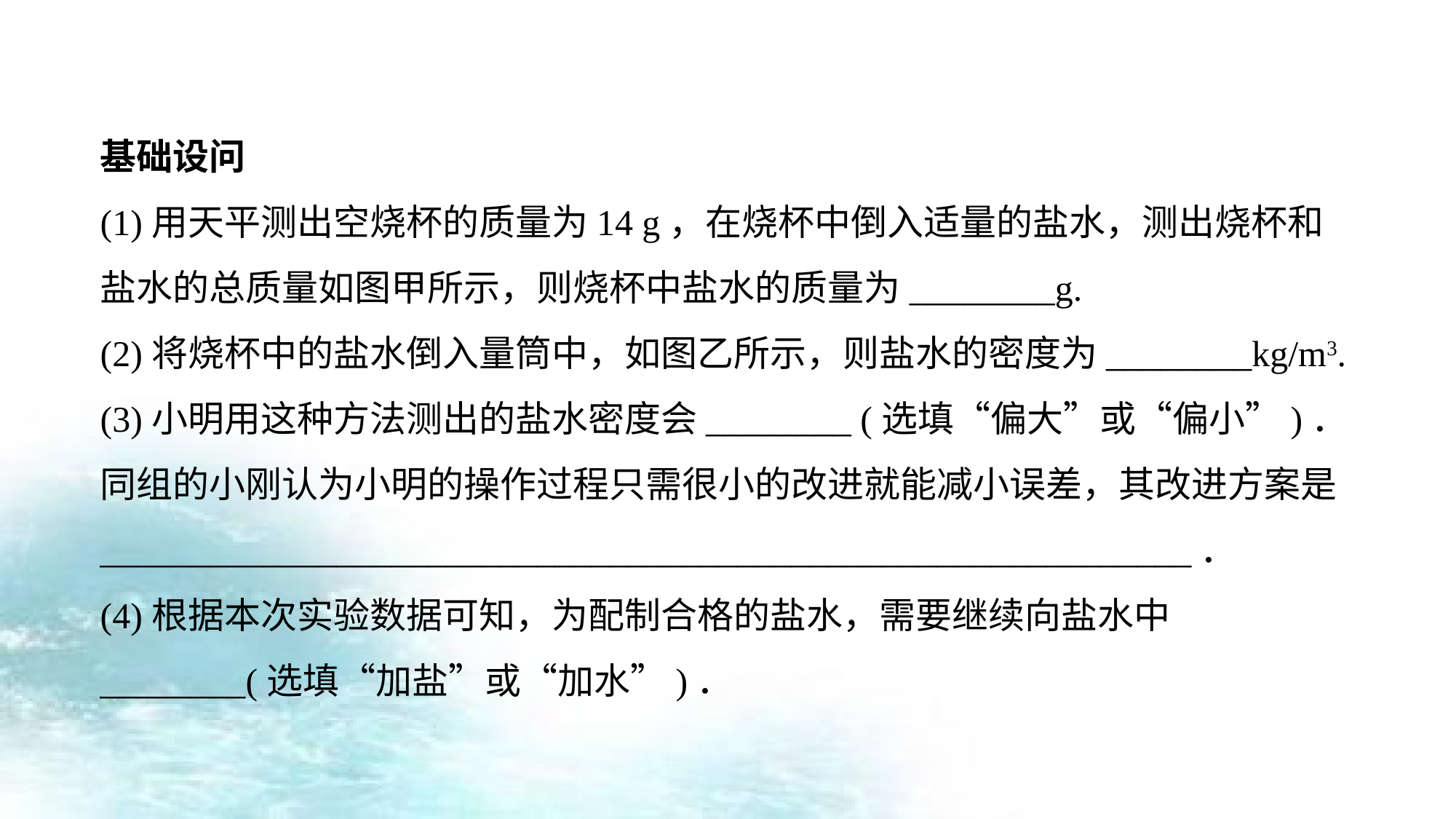

基础设问
(1)用天平测出空烧杯的质量为14 g，在烧杯中倒入适量的盐水，测出烧杯和盐水的总质量如图甲所示，则烧杯中盐水的质量为________g.
(2)将烧杯中的盐水倒入量筒中，如图乙所示，则盐水的密度为________kg/m3.
(3)小明用这种方法测出的盐水密度会________ (选填“偏大”或“偏小”)．同组的小刚认为小明的操作过程只需很小的改进就能减小误差，其改进方案是____________________________________________________________．
(4)根据本次实验数据可知，为配制合格的盐水，需要继续向盐水中________(选填“加盐”或“加水”)．